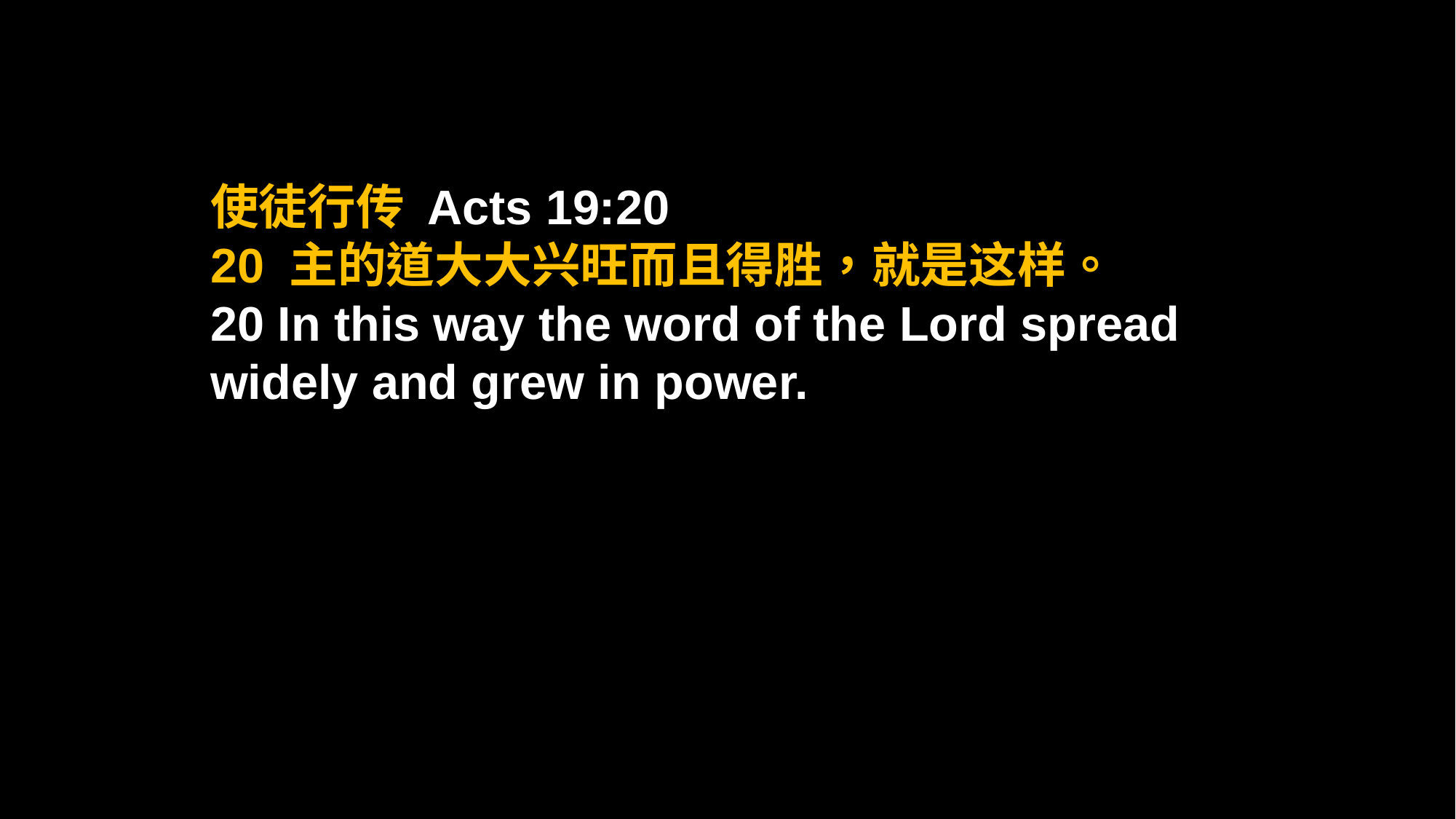

使徒行传 Acts 19:20
20 主的道大大兴旺而且得胜，就是这样。
20 In this way the word of the Lord spread widely and grew in power.